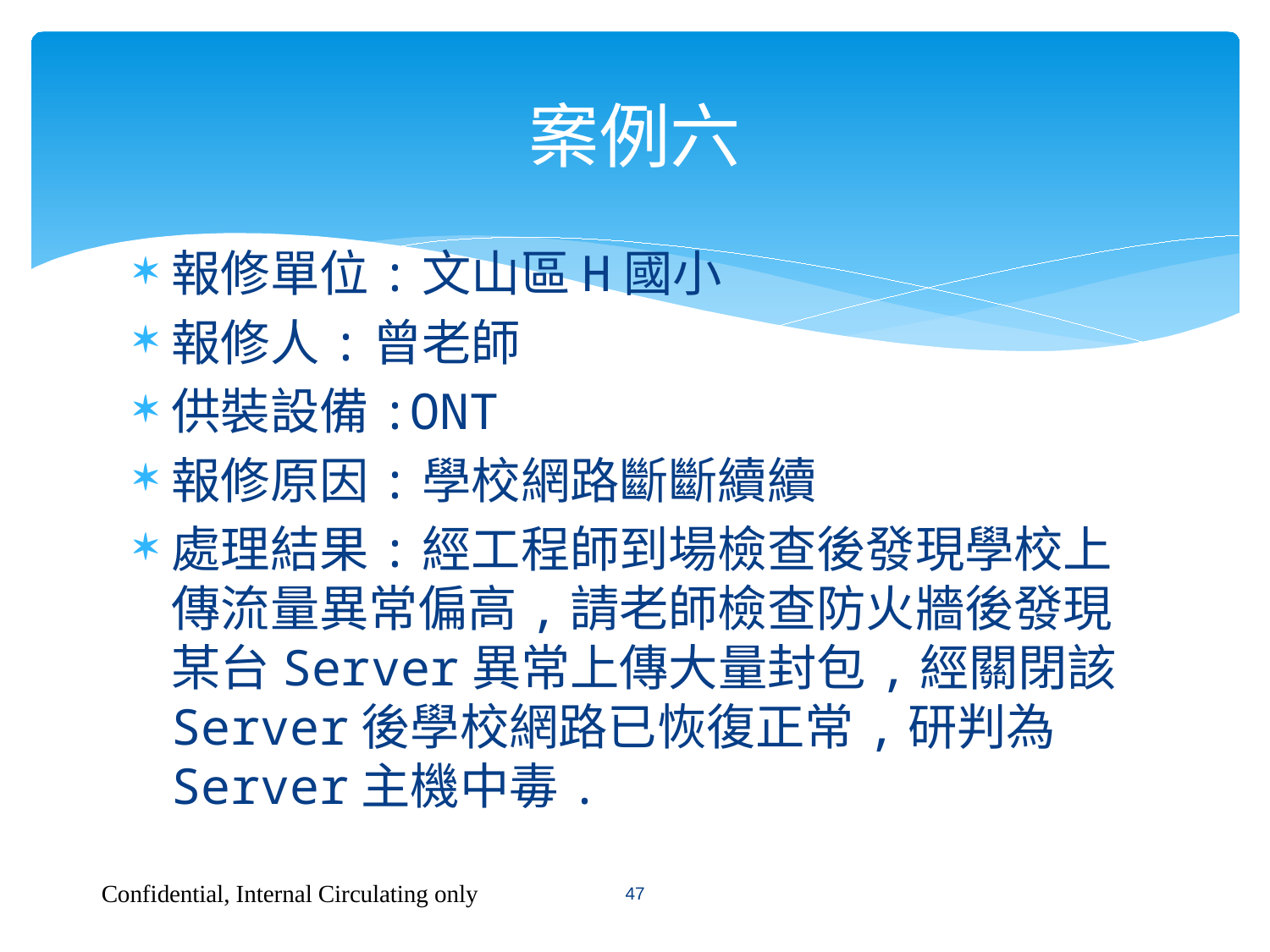

# 案例六
報修單位:文山區H國小
報修人:曾老師
供裝設備:ONT
報修原因:學校網路斷斷續續
處理結果:經工程師到場檢查後發現學校上傳流量異常偏高,請老師檢查防火牆後發現某台Server異常上傳大量封包,經關閉該Server後學校網路已恢復正常,研判為Server主機中毒.
Confidential, Internal Circulating only
47